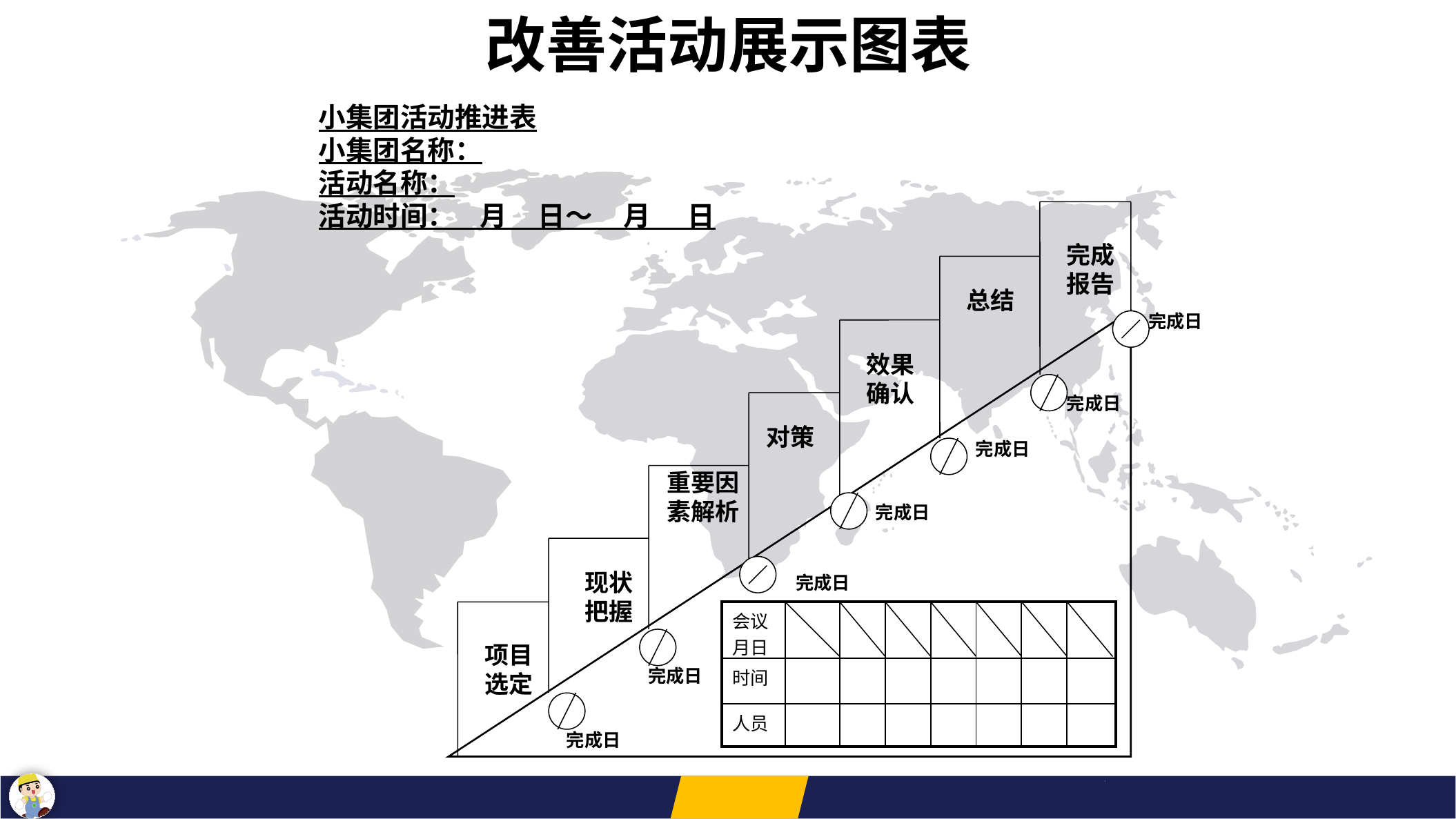

改善活动展示图表
小集团活动推进表
小集团名称：
活动名称：
活动时间：    月     日～     月      日

完成
报告

总结
完成日

效果
确认

完成日

对策
完成日

重要因
素解析

完成日

现状
把握

完成日

| 会议月日 |  |  |  |  |  |  |  |
| --- | --- | --- | --- | --- | --- | --- | --- |
| 时间 |  |  |  |  |  |  |  |
| 人员 |  |  |  |  |  |  |  |

项目
选定
完成日

完成日